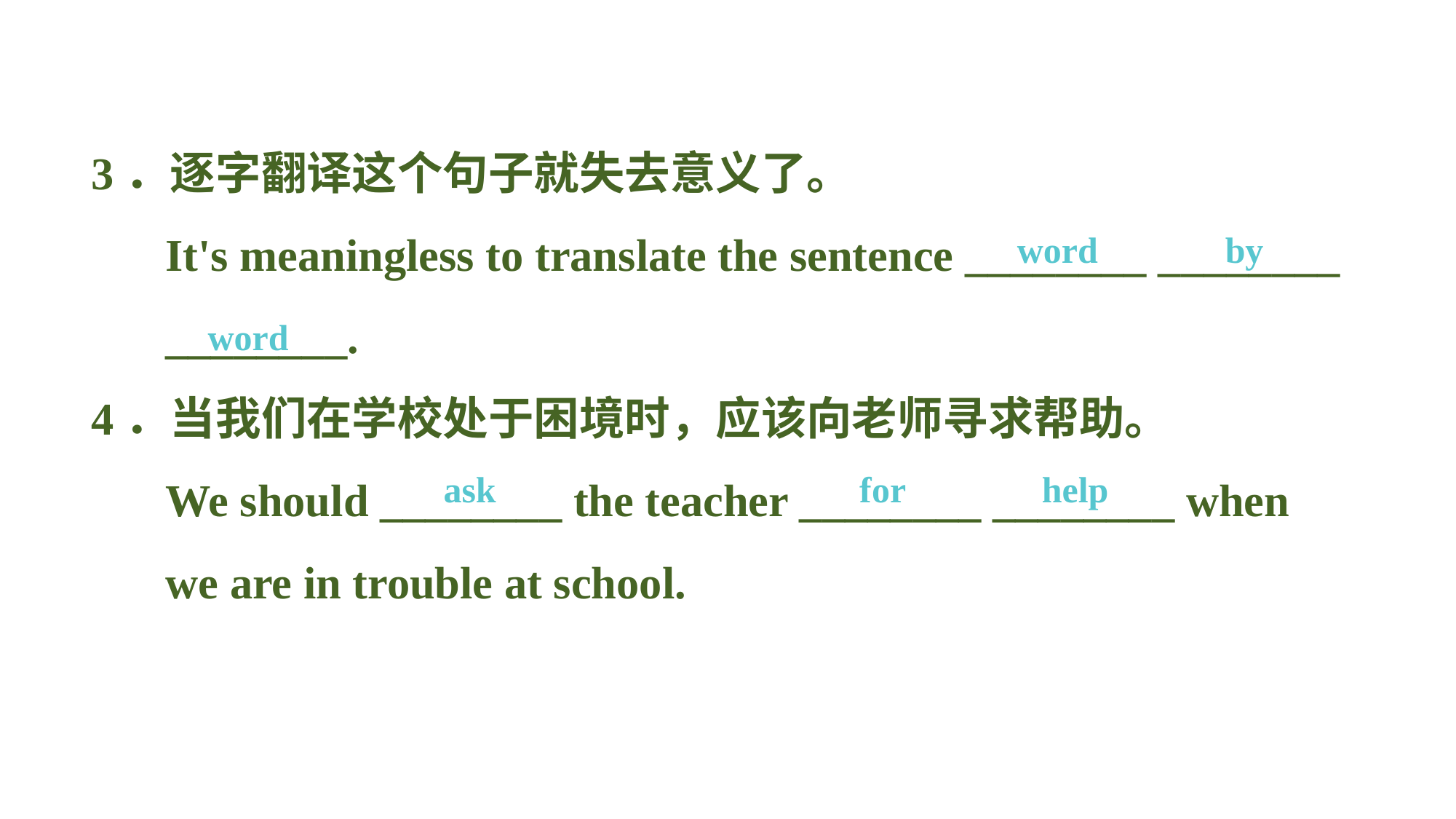

3．逐字翻译这个句子就失去意义了。
It's meaningless to translate the sentence ________ ________ ________.
4．当我们在学校处于困境时，应该向老师寻求帮助。
We should ________ the teacher ________ ________ when we are in trouble at school.
                                                                                         word              by
word
ask                                        for               help